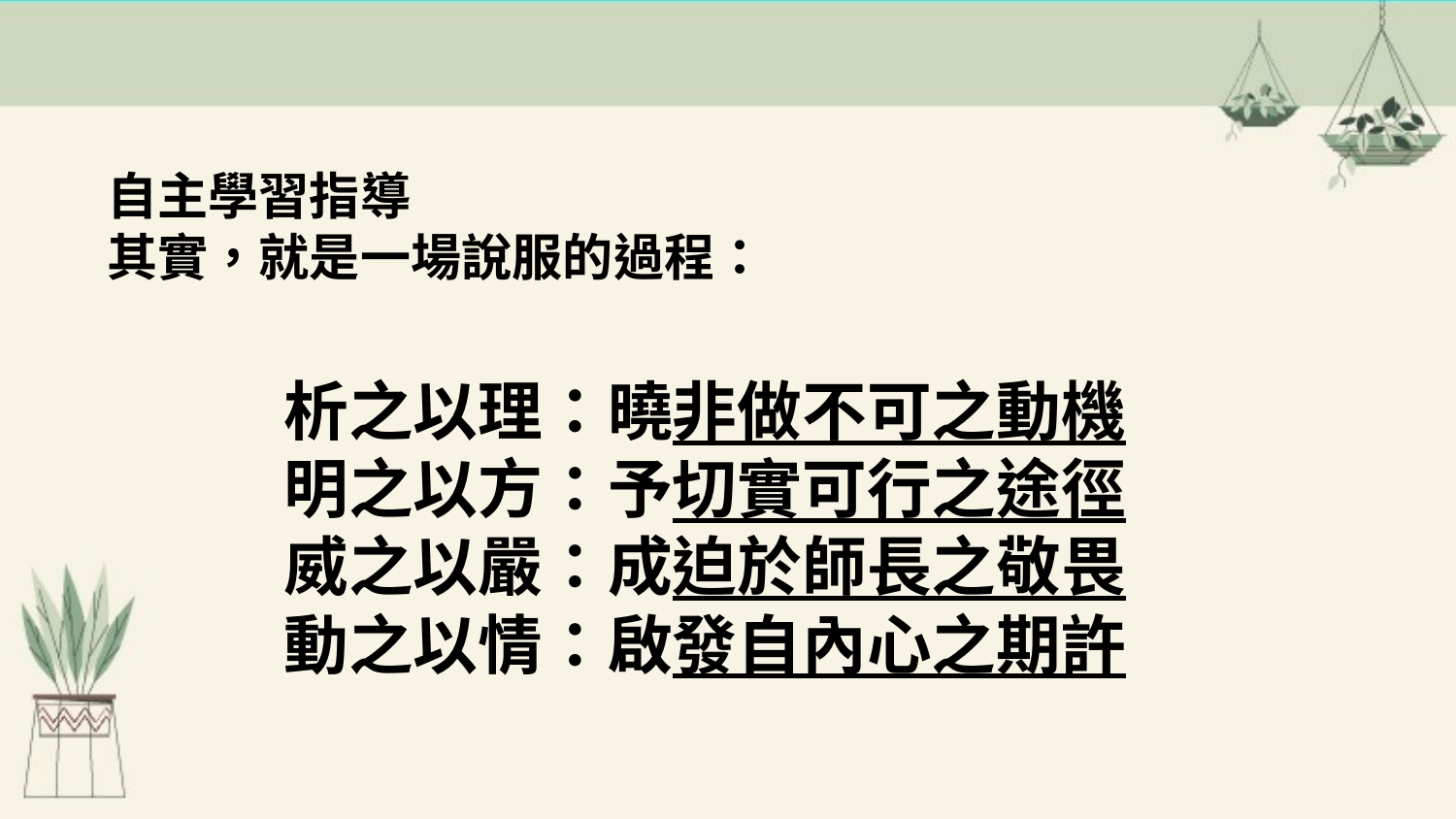

# 自主學習指導 其實，就是一場說服的過程：
析之以理：曉非做不可之動機
明之以方：予切實可行之途徑
威之以嚴：成迫於師長之敬畏
動之以情：啟發自內心之期許